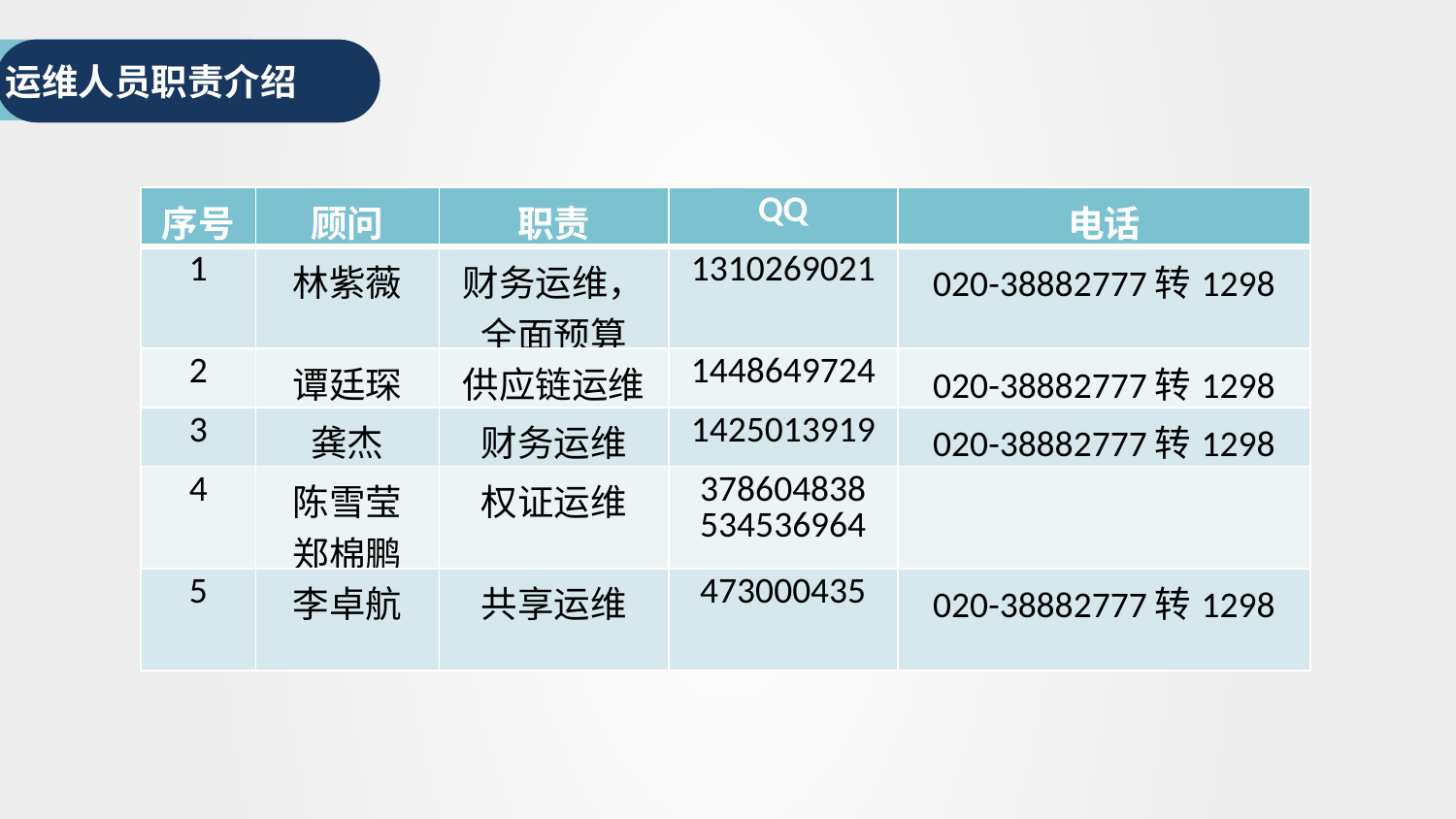

运维人员职责介绍
| 序号 | 顾问 | 职责 | QQ | 电话 |
| --- | --- | --- | --- | --- |
| 1 | 林紫薇 | 财务运维，全面预算 | 1310269021 | 020-38882777转1298 |
| 2 | 谭廷琛 | 供应链运维 | 1448649724 | 020-38882777转1298 |
| 3 | 龚杰 | 财务运维 | 1425013919 | 020-38882777转1298 |
| 4 | 陈雪莹 郑棉鹏 | 权证运维 | 378604838 534536964 |  |
| 5 | 李卓航 | 共享运维 | 473000435 | 020-38882777转1298 |